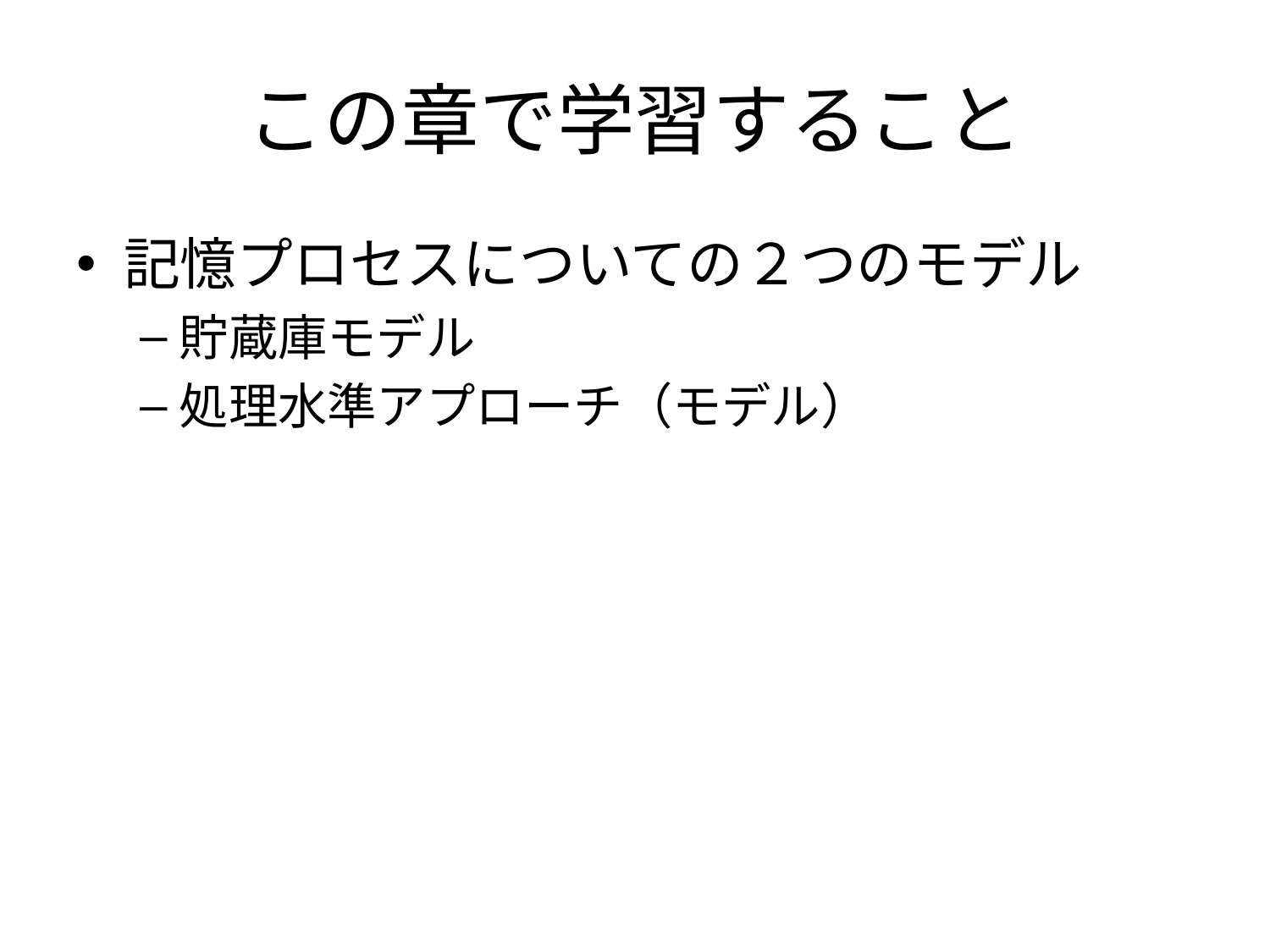

# この章で学習すること
記憶プロセスについての２つのモデル
貯蔵庫モデル
処理水準アプローチ（モデル）